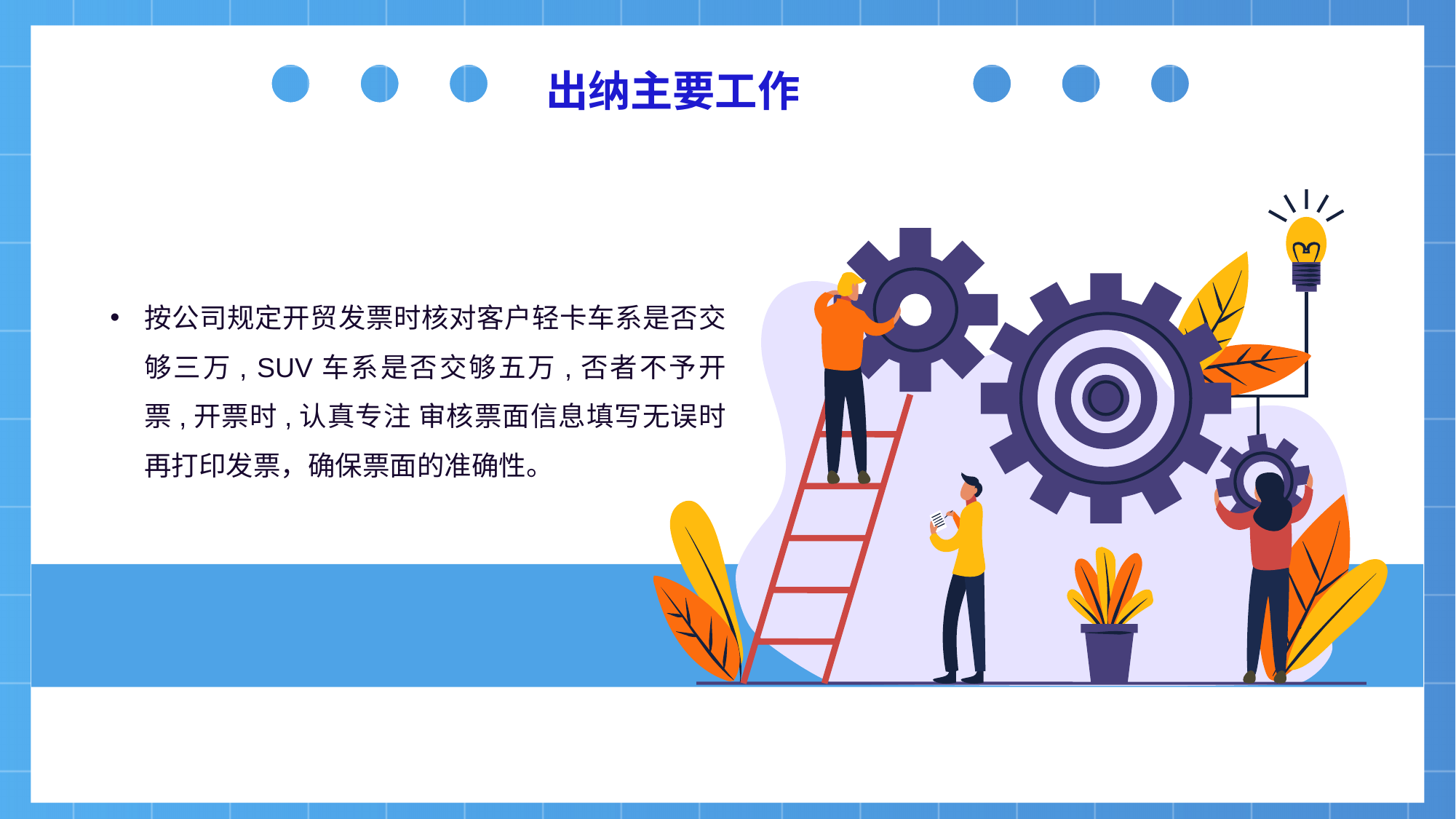

出纳主要工作

按公司规定开贸发票时核对客户轻卡车系是否交够三万, SUV车系是否交够五万,否者不予开票,开票时,认真专注 审核票面信息填写无误时再打印发票，确保票面的准确性。